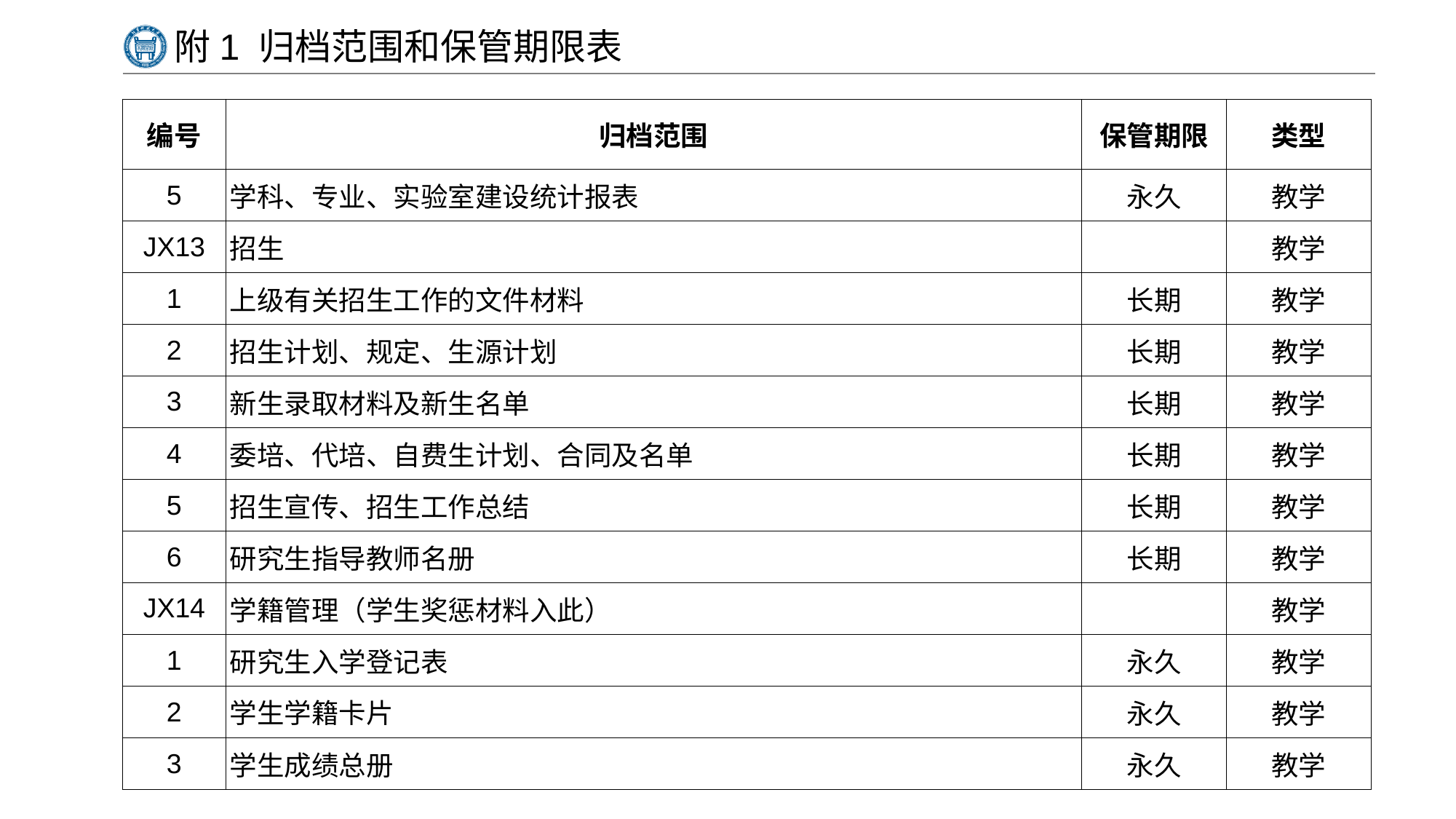

# 附1 归档范围和保管期限表
| 编号 | 归档范围 | 保管期限 | 类型 |
| --- | --- | --- | --- |
| 5 | 学科、专业、实验室建设统计报表 | 永久 | 教学 |
| JX13 | 招生 |  | 教学 |
| 1 | 上级有关招生工作的文件材料 | 长期 | 教学 |
| 2 | 招生计划、规定、生源计划 | 长期 | 教学 |
| 3 | 新生录取材料及新生名单 | 长期 | 教学 |
| 4 | 委培、代培、自费生计划、合同及名单 | 长期 | 教学 |
| 5 | 招生宣传、招生工作总结 | 长期 | 教学 |
| 6 | 研究生指导教师名册 | 长期 | 教学 |
| JX14 | 学籍管理（学生奖惩材料入此） |  | 教学 |
| 1 | 研究生入学登记表 | 永久 | 教学 |
| 2 | 学生学籍卡片 | 永久 | 教学 |
| 3 | 学生成绩总册 | 永久 | 教学 |